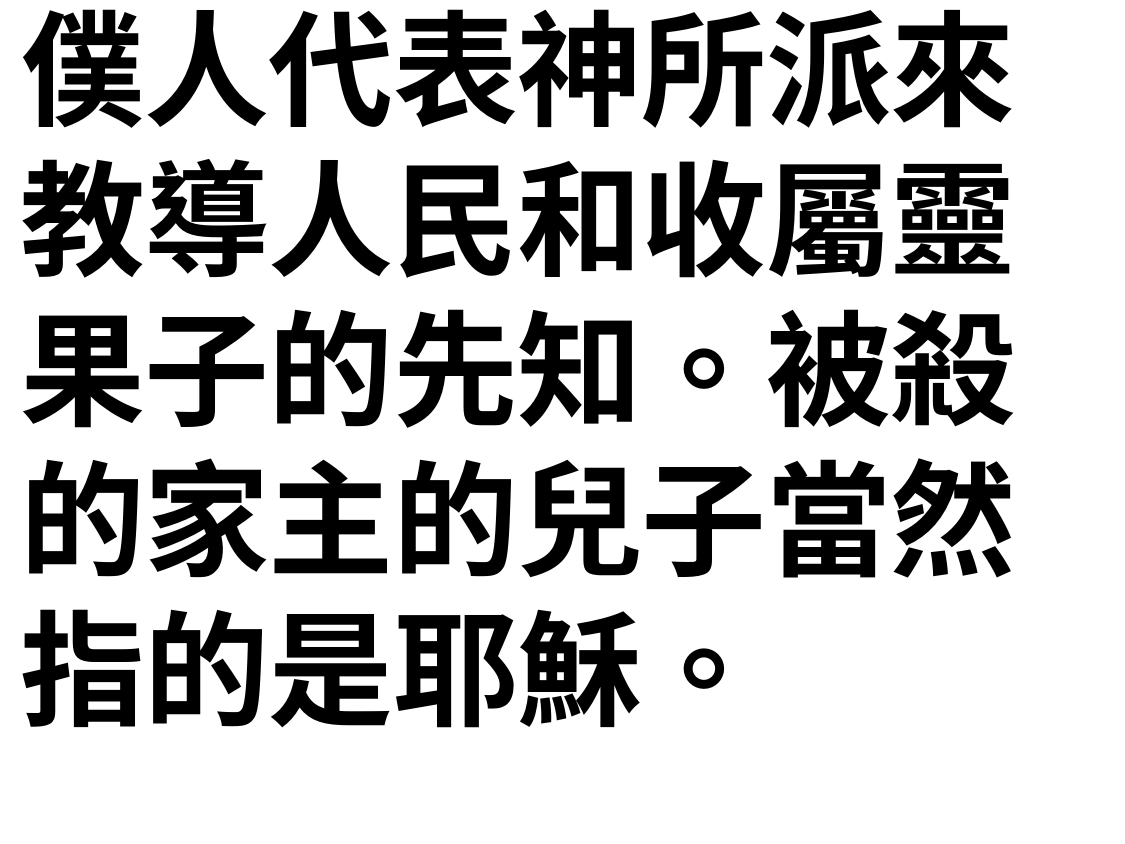

僕人代表神所派來教導人民和收屬靈果子的先知。被殺的家主的兒子當然指的是耶穌。